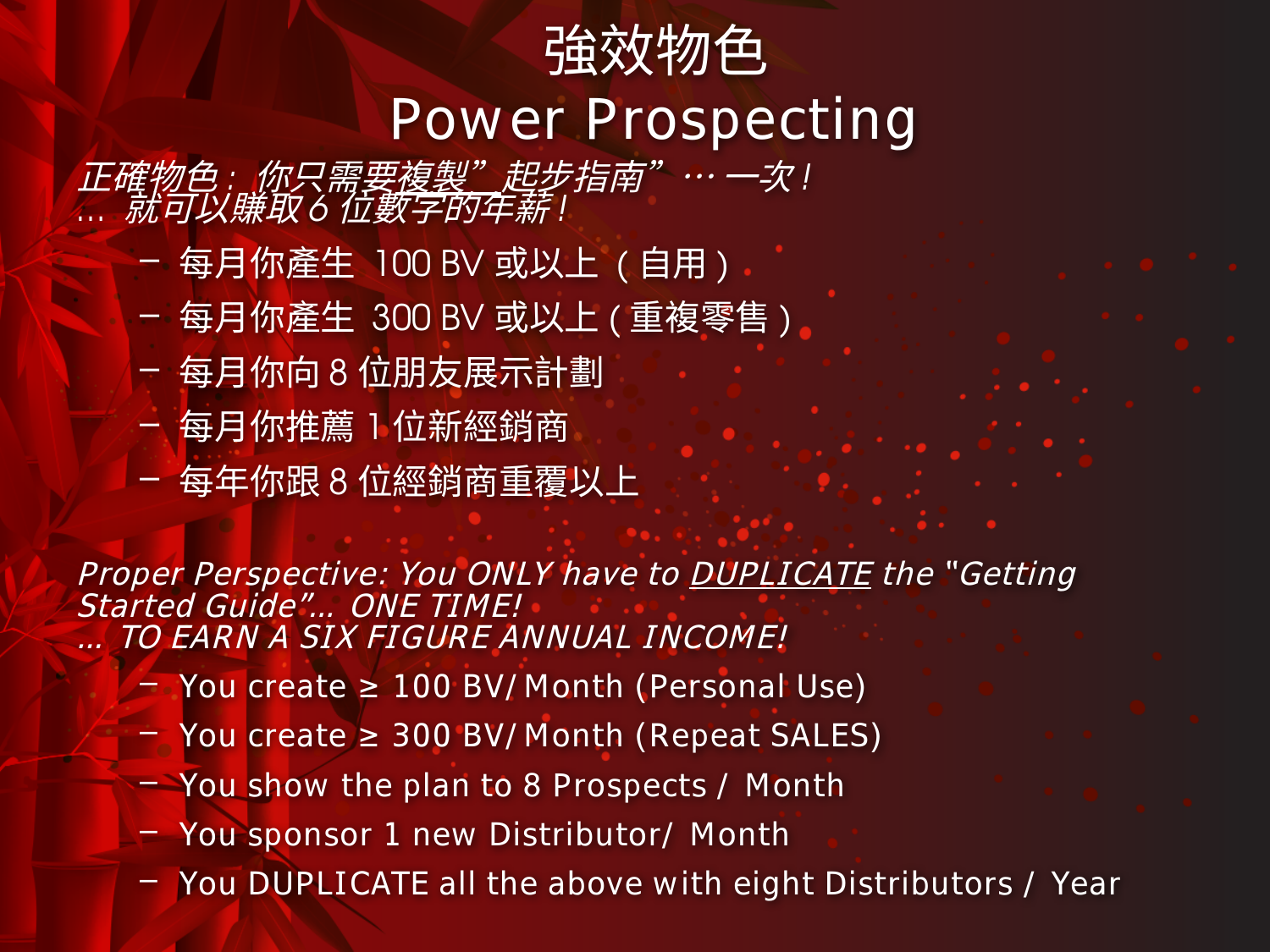

強效物色
Power Prospecting
#
正確物色: 你只需要複製”起步指南”… 一次!
… 就可以賺取6位數字的年薪!
每月你產生 100 BV或以上 (自用)
每月你產生 300 BV或以上(重複零售)
每月你向8位朋友展示計劃
每月你推薦1位新經銷商
每年你跟8位經銷商重覆以上

Proper Perspective: You ONLY have to DUPLICATE the “Getting Started Guide”… ONE TIME!
… TO EARN A SIX FIGURE ANNUAL INCOME!
You create ≥ 100 BV/Month (Personal Use)
You create ≥ 300 BV/Month (Repeat SALES)
You show the plan to 8 Prospects / Month
You sponsor 1 new Distributor/ Month
You DUPLICATE all the above with eight Distributors / Year